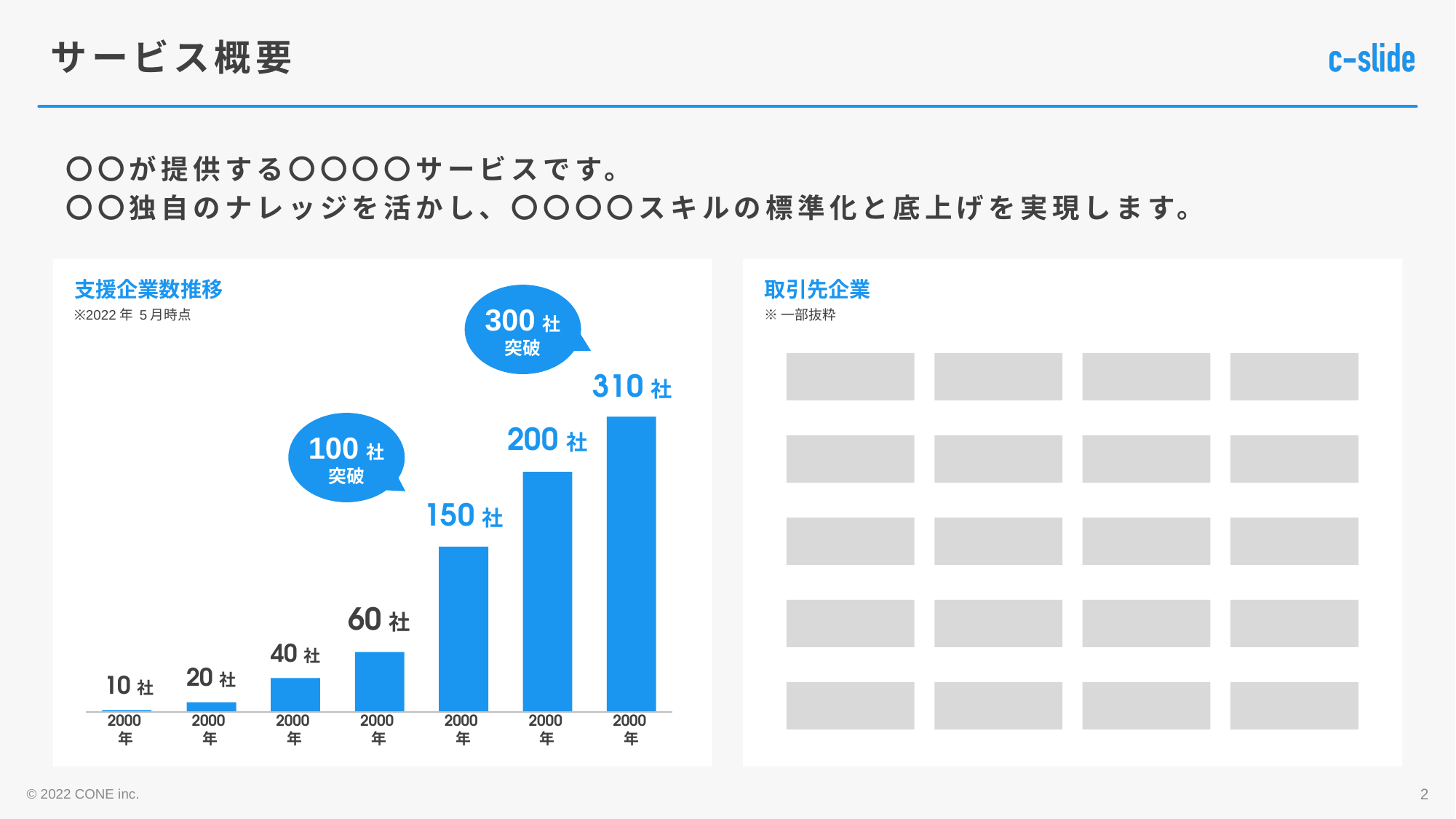

# サービス概要
〇〇が提供する〇〇〇〇サービスです。
〇〇独自のナレッジを活かし、〇〇〇〇スキルの標準化と底上げを実現します。
支援企業数推移
※2022年 5月時点
取引先企業
※一部抜粋
300社
突破

310社

200社
100社
突破

150社

60社

40社
20社

10社

2000年
2000年
2000年
2000年
2000年
2000年
2000年
2
© 2022 CONE inc.